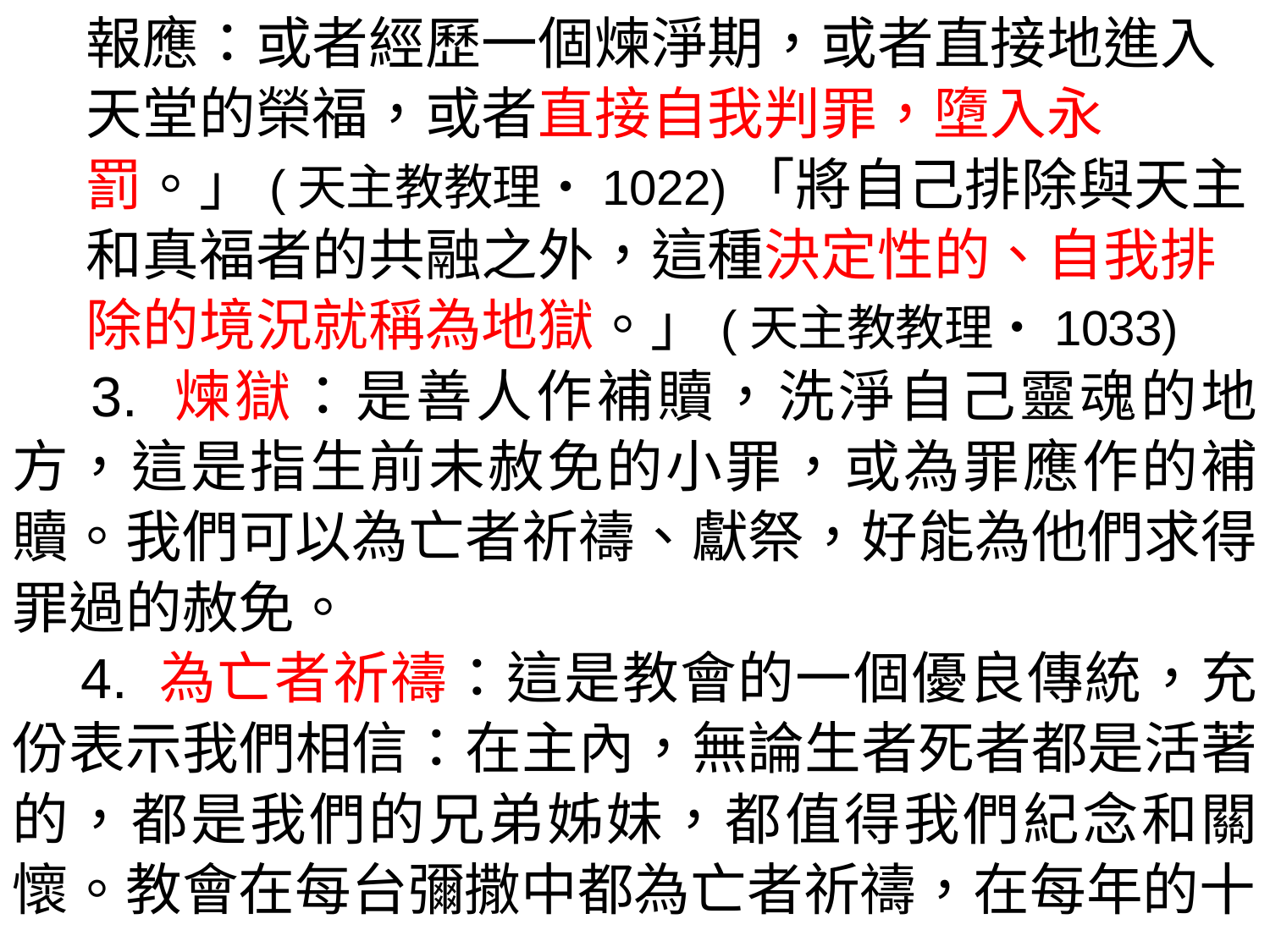

報應：或者經歷一個煉淨期，或者直接地進入天堂的榮福，或者直接自我判罪，墮入永罰。」(天主教教理‧1022)「將自己排除與天主和真福者的共融之外，這種決定性的、自我排除的境況就稱為地獄。」(天主教教理‧1033)
    3. 煉獄：是善人作補贖，洗淨自己靈魂的地方，這是指生前未赦免的小罪，或為罪應作的補贖。我們可以為亡者祈禱、獻祭，好能為他們求得罪過的赦免。
    4. 為亡者祈禱：這是教會的一個優良傳統，充份表示我們相信：在主內，無論生者死者都是活著的，都是我們的兄弟姊妹，都值得我們紀念和關懷。教會在每台彌撒中都為亡者祈禱，在每年的十